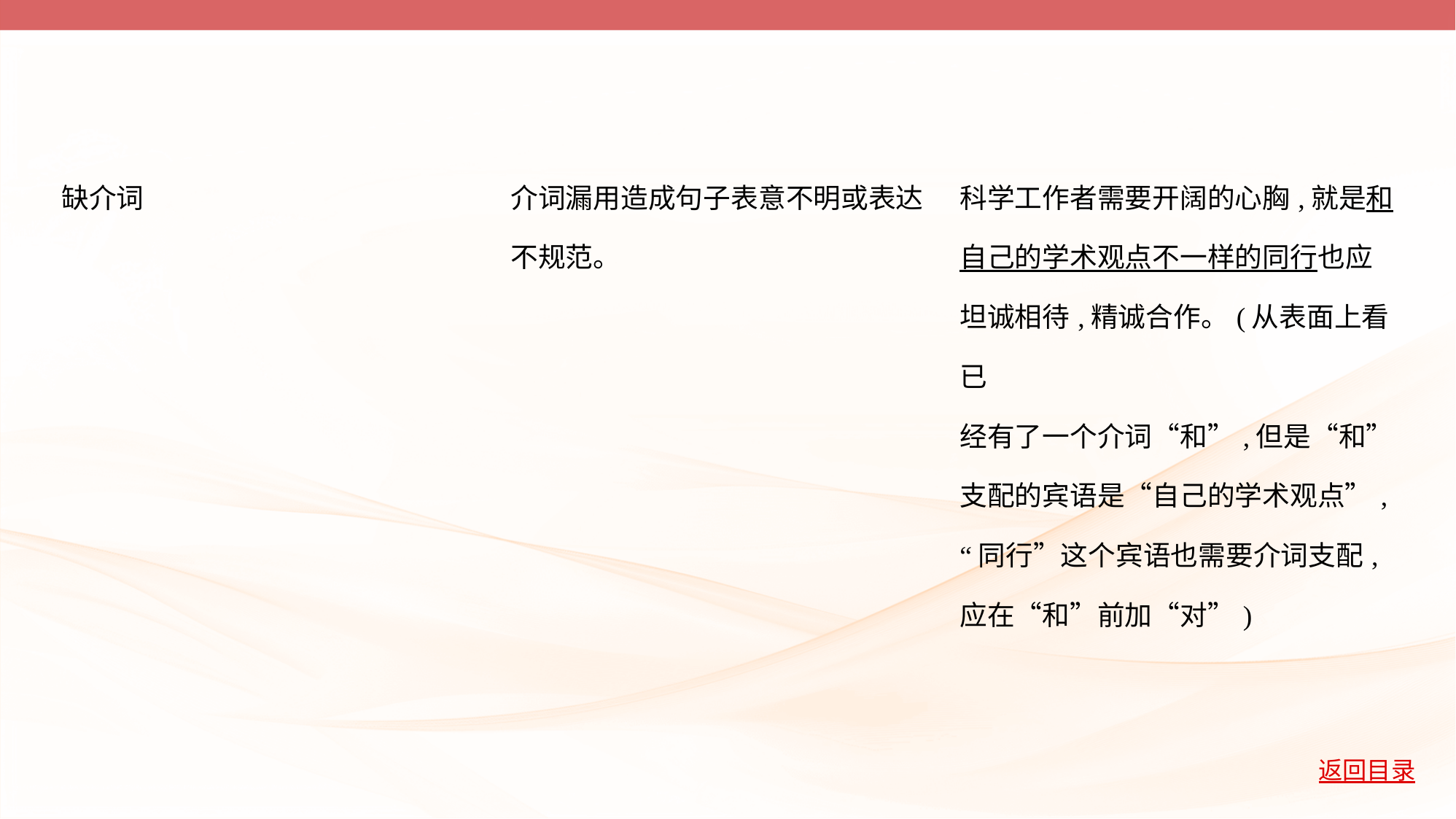

| 缺介词 | 介词漏用造成句子表意不明或表达 不规范。 | 科学工作者需要开阔的心胸,就是和 自己的学术观点不一样的同行也应 坦诚相待,精诚合作。(从表面上看已 经有了一个介词“和”,但是“和” 支配的宾语是“自己的学术观点”, “同行”这个宾语也需要介词支配, 应在“和”前加“对”) |
| --- | --- | --- |